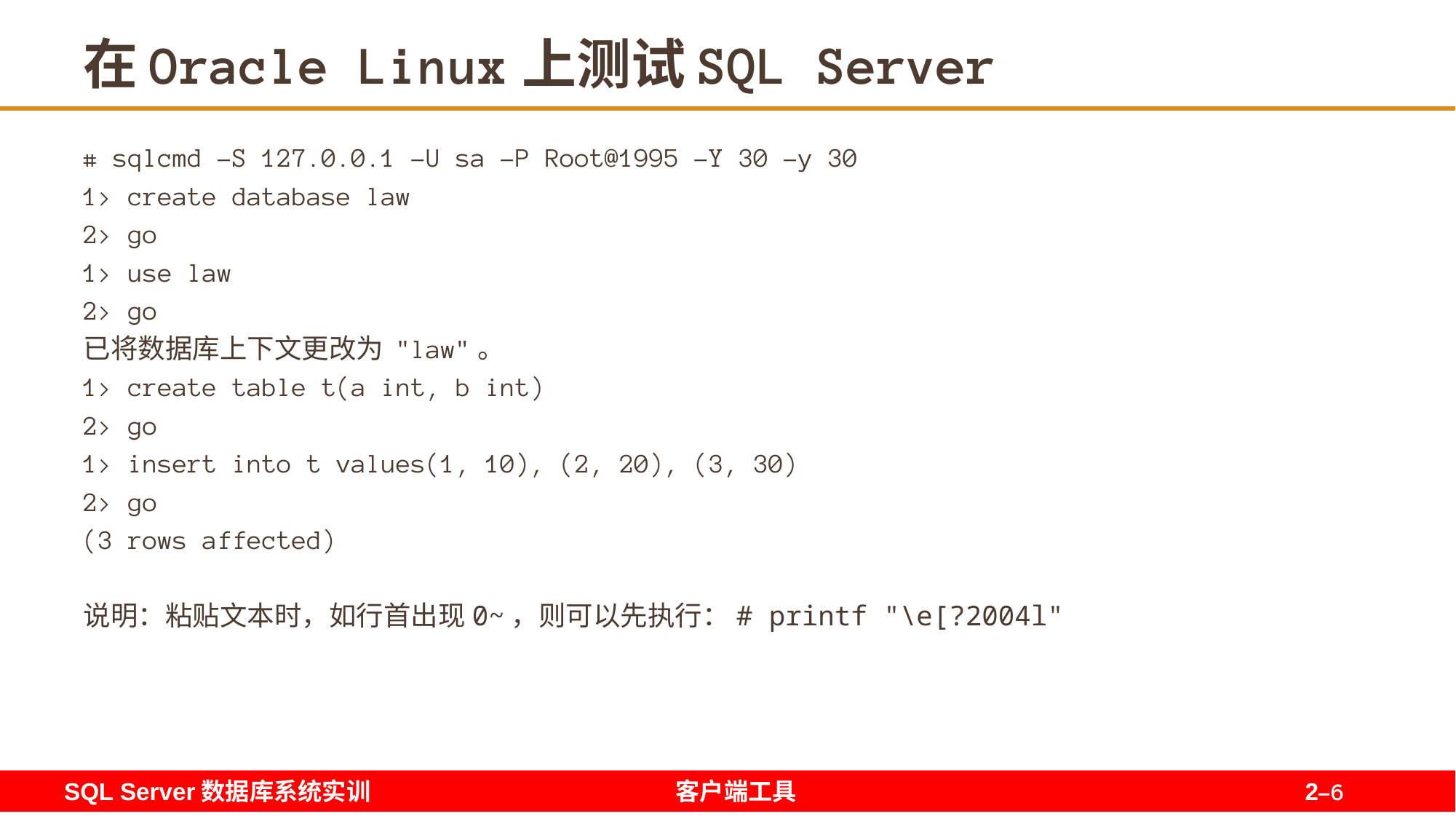

# 在Oracle Linux上测试SQL Server
# sqlcmd -S 127.0.0.1 -U sa -P Root@1995 -Y 30 -y 30
1> create database law
2> go
1> use law
2> go
已将数据库上下文更改为 "law"。
1> create table t(a int, b int)
2> go
1> insert into t values(1, 10), (2, 20), (3, 30)
2> go
(3 rows affected)

说明：粘贴文本时，如行首出现0~，则可以先执行：# printf "\e[?2004l"